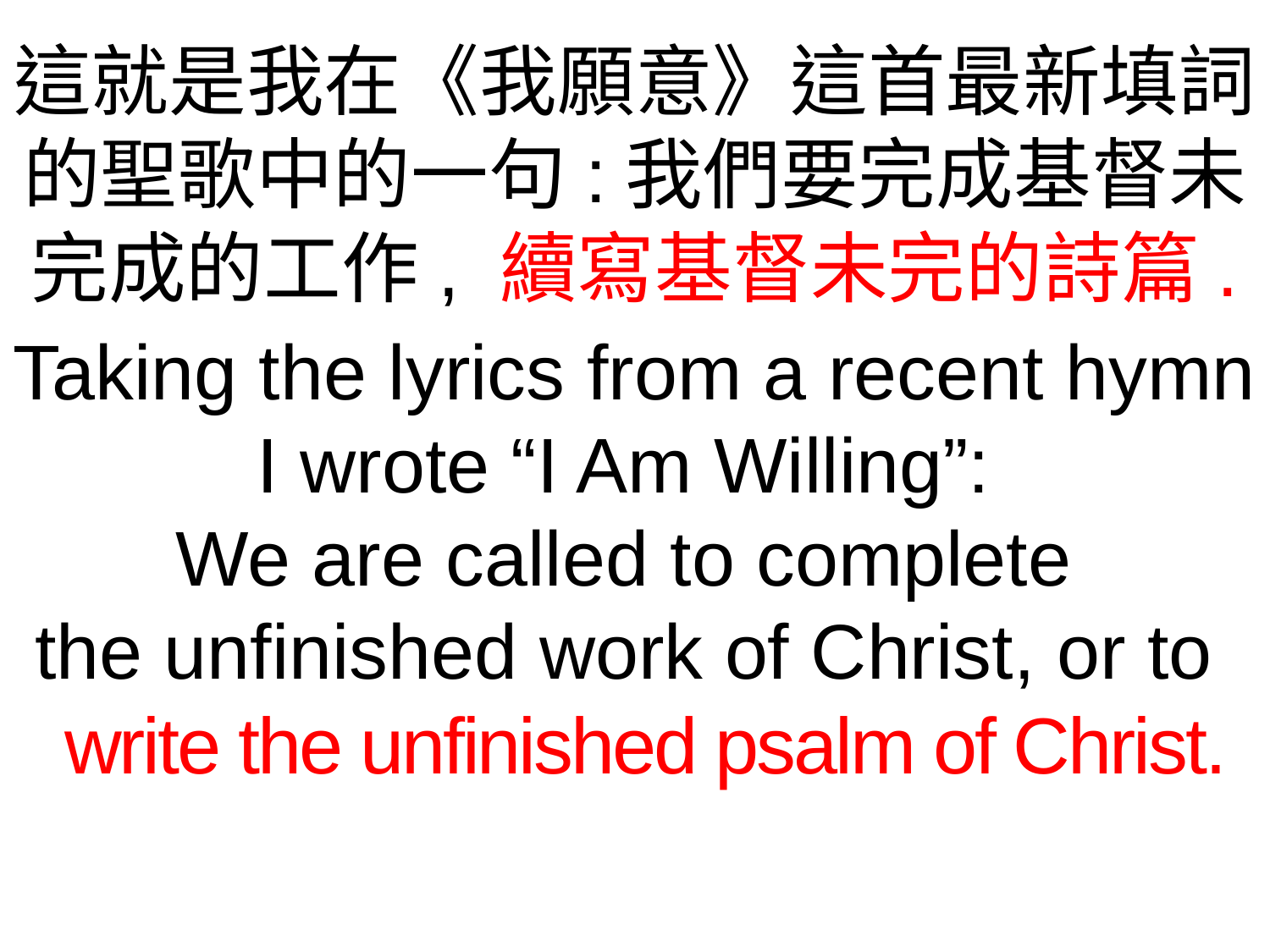

這就是我在《我願意》這首最新填詞的聖歌中的一句:我們要完成基督未完成的工作, 續寫基督未完的詩篇.
Taking the lyrics from a recent hymn I wrote “I Am Willing”:
We are called to complete
the unfinished work of Christ, or to
 write the unfinished psalm of Christ.